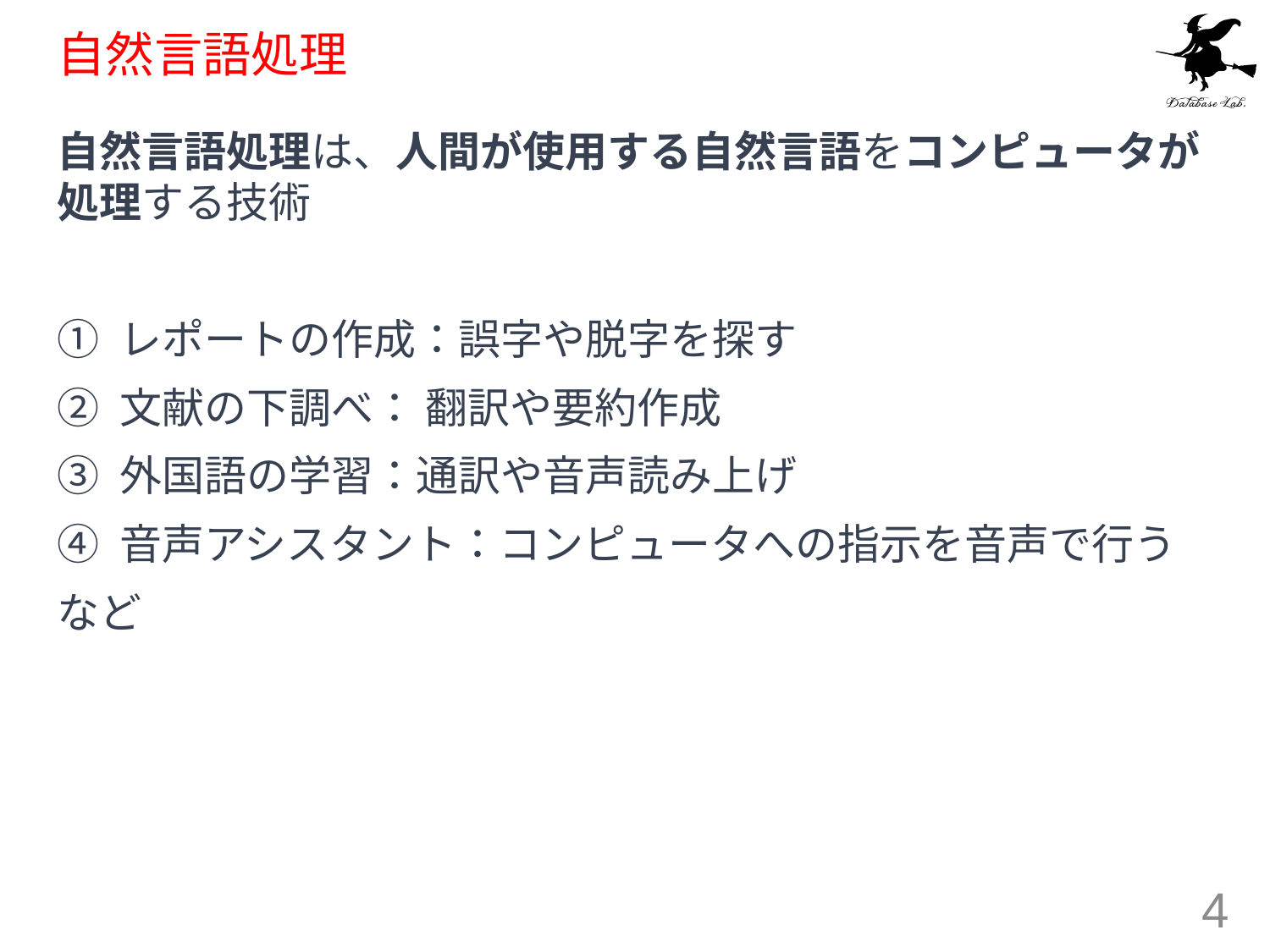

# 自然言語処理
自然言語処理は、人間が使用する自然言語をコンピュータが処理する技術

① レポートの作成：誤字や脱字を探す
② 文献の下調べ： 翻訳や要約作成
③ 外国語の学習：通訳や音声読み上げ
④ 音声アシスタント：コンピュータへの指示を音声で行う
など

4